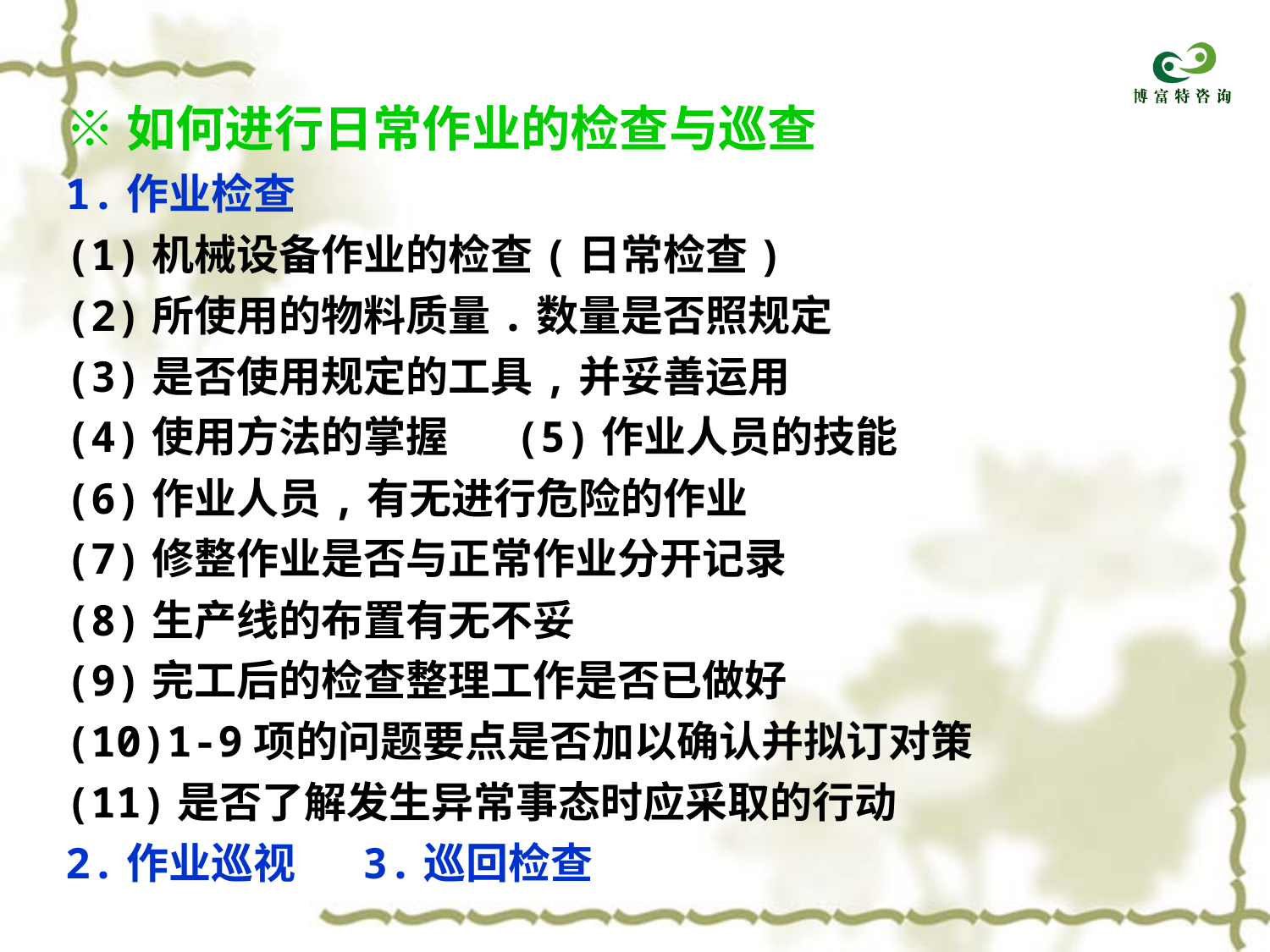

※如何进行日常作业的检查与巡查
1.作业检查
(1)机械设备作业的检查(日常检查)
(2)所使用的物料质量.数量是否照规定
(3)是否使用规定的工具,并妥善运用
(4)使用方法的掌握      (5)作业人员的技能
(6)作业人员,有无进行危险的作业
(7)修整作业是否与正常作业分开记录
(8)生产线的布置有无不妥
(9)完工后的检查整理工作是否已做好
(10)1-9项的问题要点是否加以确认并拟订对策
(11)是否了解发生异常事态时应采取的行动
2.作业巡视      3.巡回检查